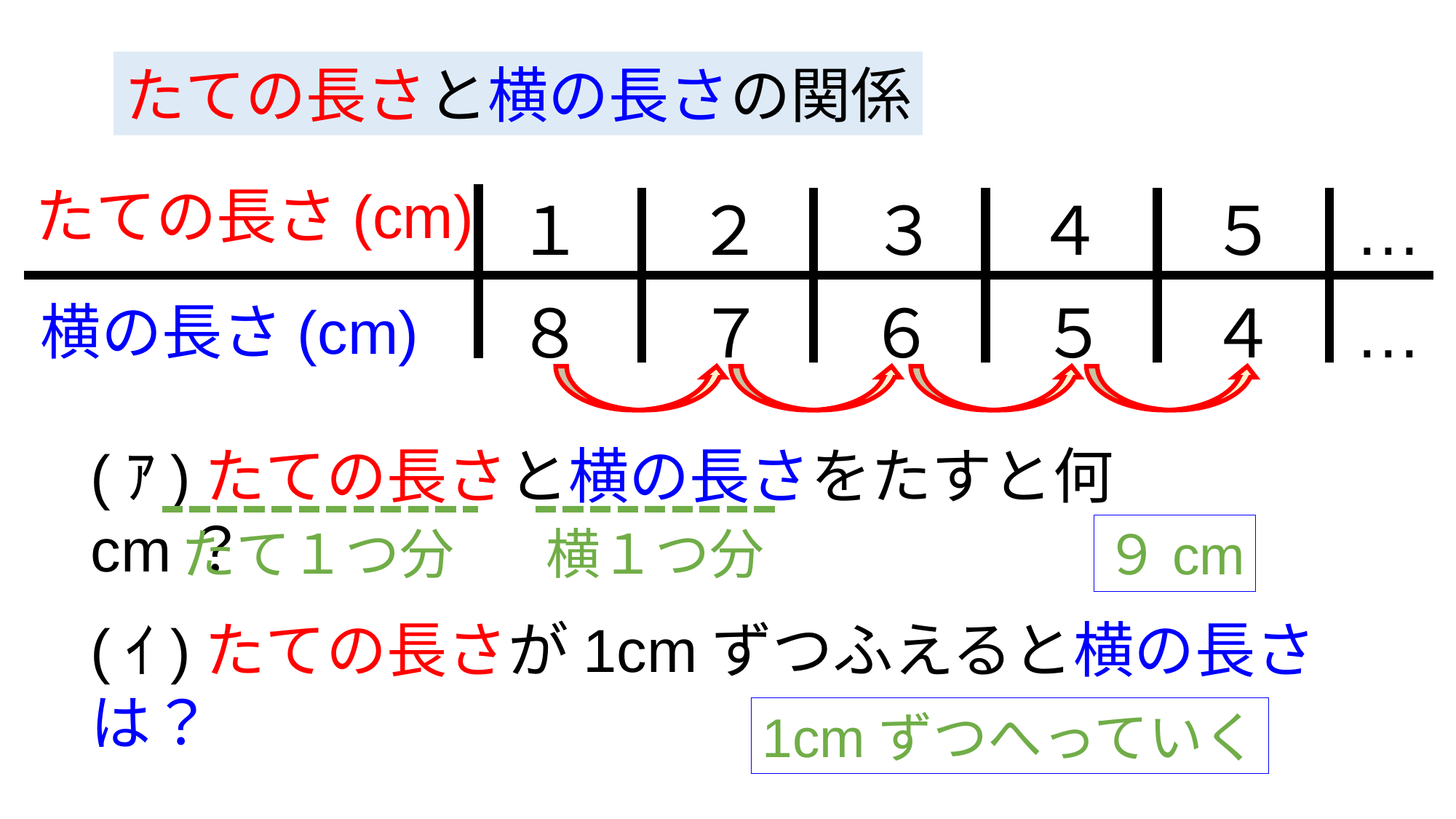

たての長さと横の長さの関係
たての長さ(cm)
１
２
３
４
５
…
８
７
６
５
４
…
横の長さ(cm)

(ｱ)たての長さと横の長さをたすと何cm？
たて１つ分
横１つ分
９cm
(ｲ)たての長さが1cmずつふえると横の長さは？
1cmずつへっていく